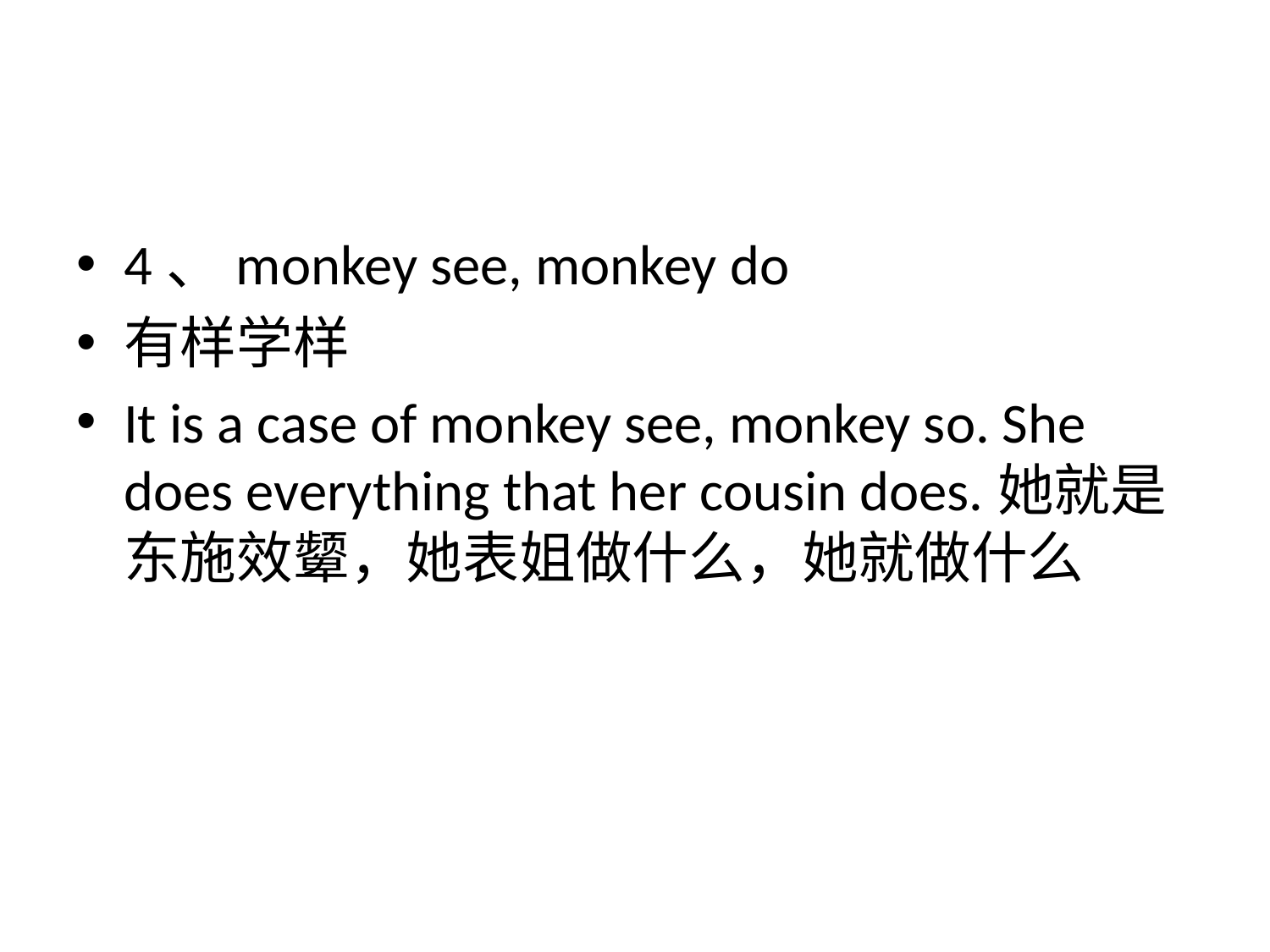

#
4、monkey see, monkey do
有样学样
It is a case of monkey see, monkey so. She does everything that her cousin does.她就是东施效颦，她表姐做什么，她就做什么